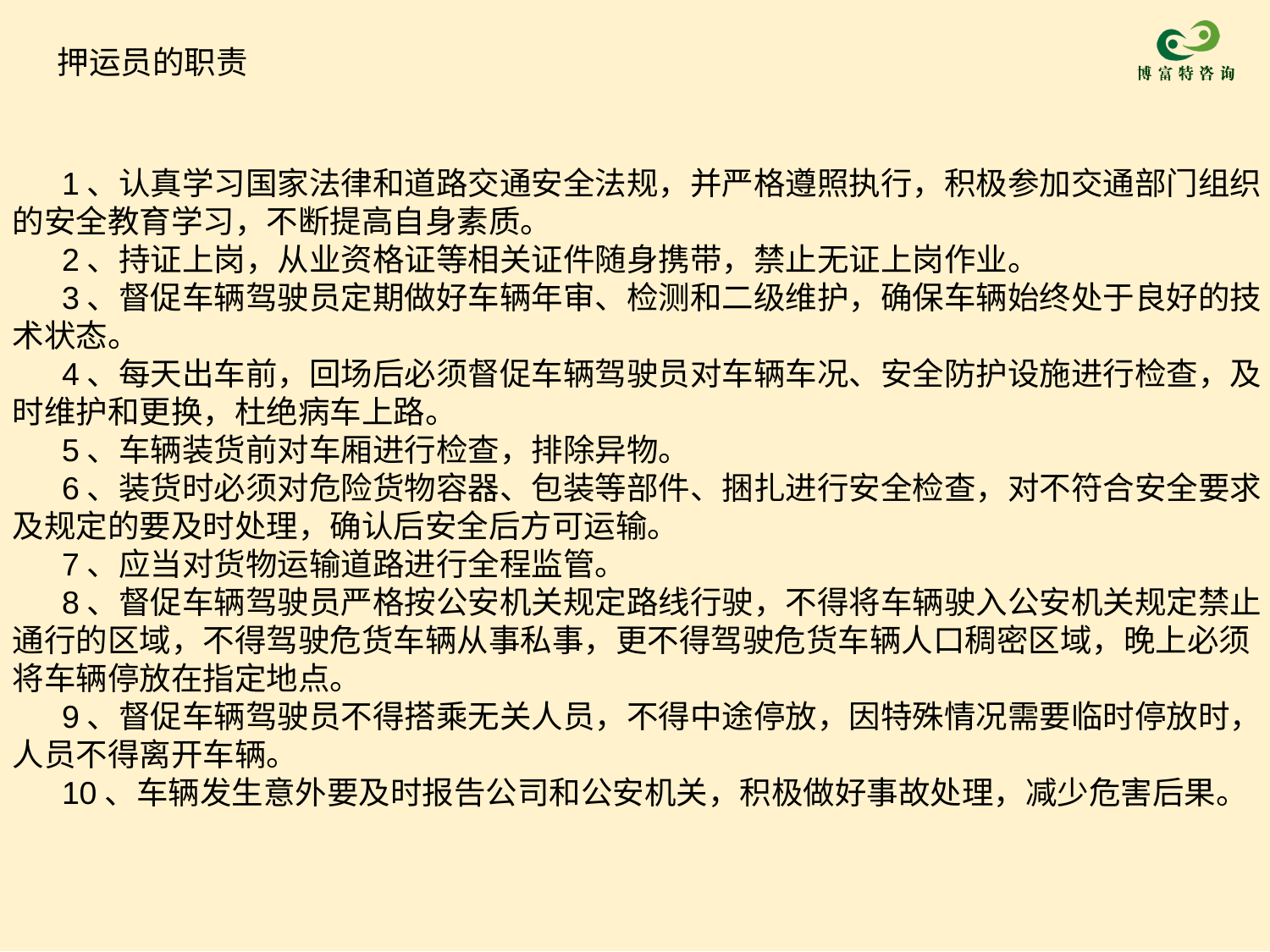

押运员的职责
1、认真学习国家法律和道路交通安全法规，并严格遵照执行，积极参加交通部门组织的安全教育学习，不断提高自身素质。
2、持证上岗，从业资格证等相关证件随身携带，禁止无证上岗作业。
3、督促车辆驾驶员定期做好车辆年审、检测和二级维护，确保车辆始终处于良好的技术状态。
4、每天出车前，回场后必须督促车辆驾驶员对车辆车况、安全防护设施进行检查，及时维护和更换，杜绝病车上路。
5、车辆装货前对车厢进行检查，排除异物。
6、装货时必须对危险货物容器、包装等部件、捆扎进行安全检查，对不符合安全要求及规定的要及时处理，确认后安全后方可运输。
7、应当对货物运输道路进行全程监管。
8、督促车辆驾驶员严格按公安机关规定路线行驶，不得将车辆驶入公安机关规定禁止通行的区域，不得驾驶危货车辆从事私事，更不得驾驶危货车辆人口稠密区域，晚上必须将车辆停放在指定地点。
9、督促车辆驾驶员不得搭乘无关人员，不得中途停放，因特殊情况需要临时停放时，人员不得离开车辆。
10、车辆发生意外要及时报告公司和公安机关，积极做好事故处理，减少危害后果。